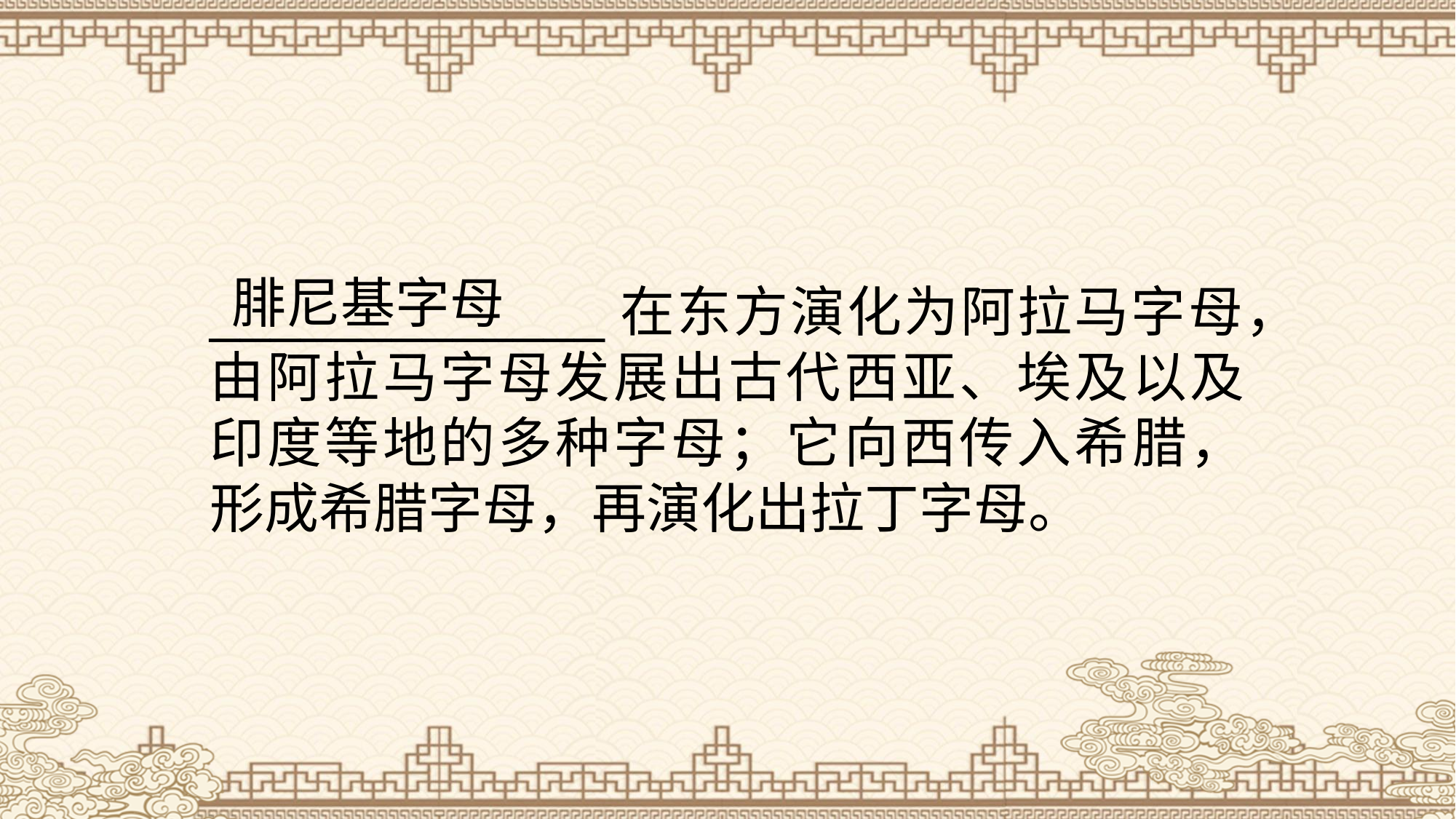

腓尼基字母
_____________在东方演化为阿拉马字母，由阿拉马字母发展出古代西亚、埃及以及印度等地的多种字母；它向西传入希腊，形成希腊字母，再演化出拉丁字母。